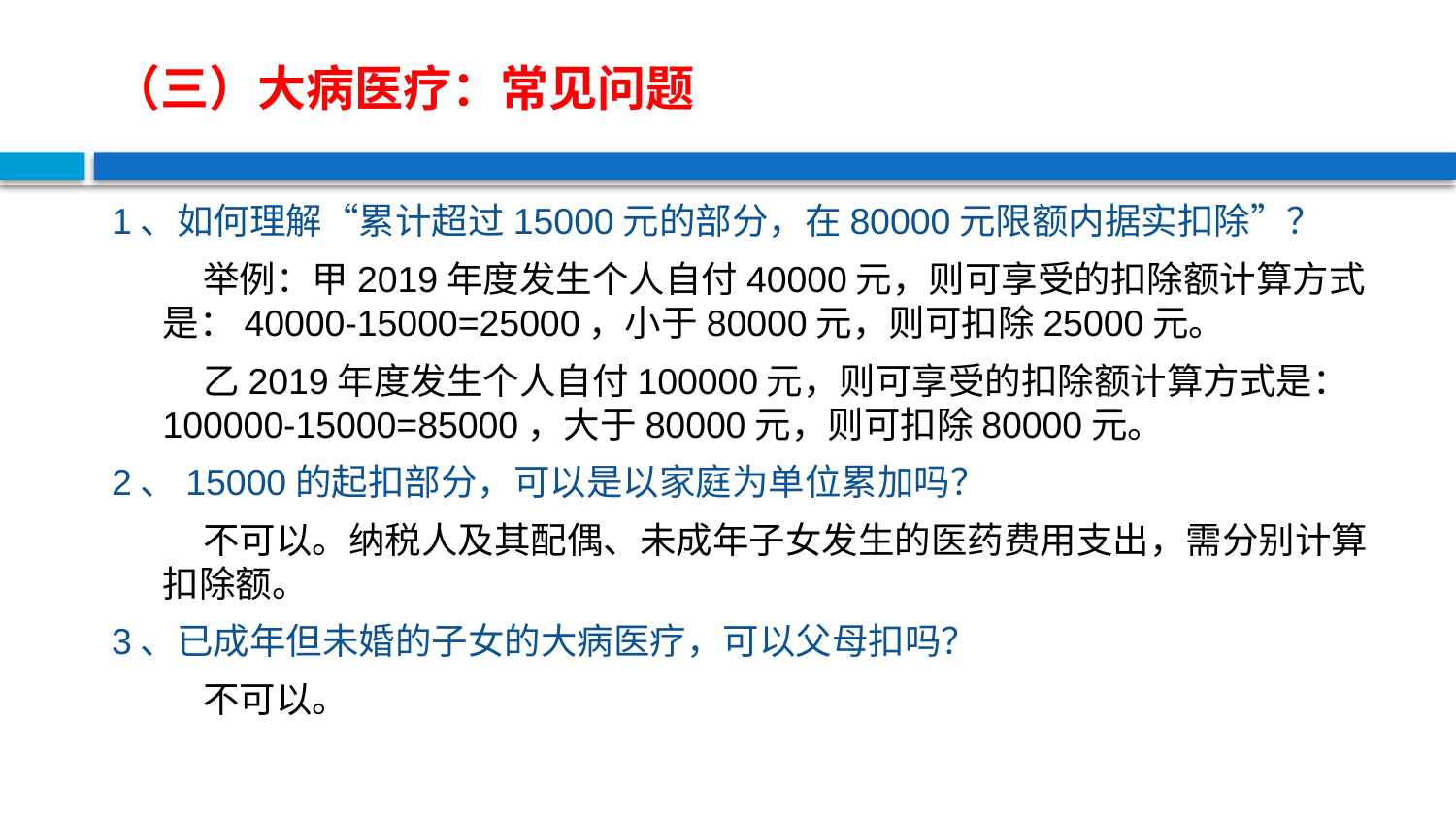

# （三）大病医疗：常见问题
1、如何理解“累计超过15000元的部分，在80000元限额内据实扣除”？
          举例：甲2019年度发生个人自付40000元，则可享受的扣除额计算方式是：40000-15000=25000，小于80000元，则可扣除25000元。
          乙2019年度发生个人自付100000元，则可享受的扣除额计算方式是：100000-15000=85000，大于80000元，则可扣除80000元。
2、15000的起扣部分，可以是以家庭为单位累加吗？
          不可以。纳税人及其配偶、未成年子女发生的医药费用支出，需分别计算扣除额。
3、已成年但未婚的子女的大病医疗，可以父母扣吗？
          不可以。